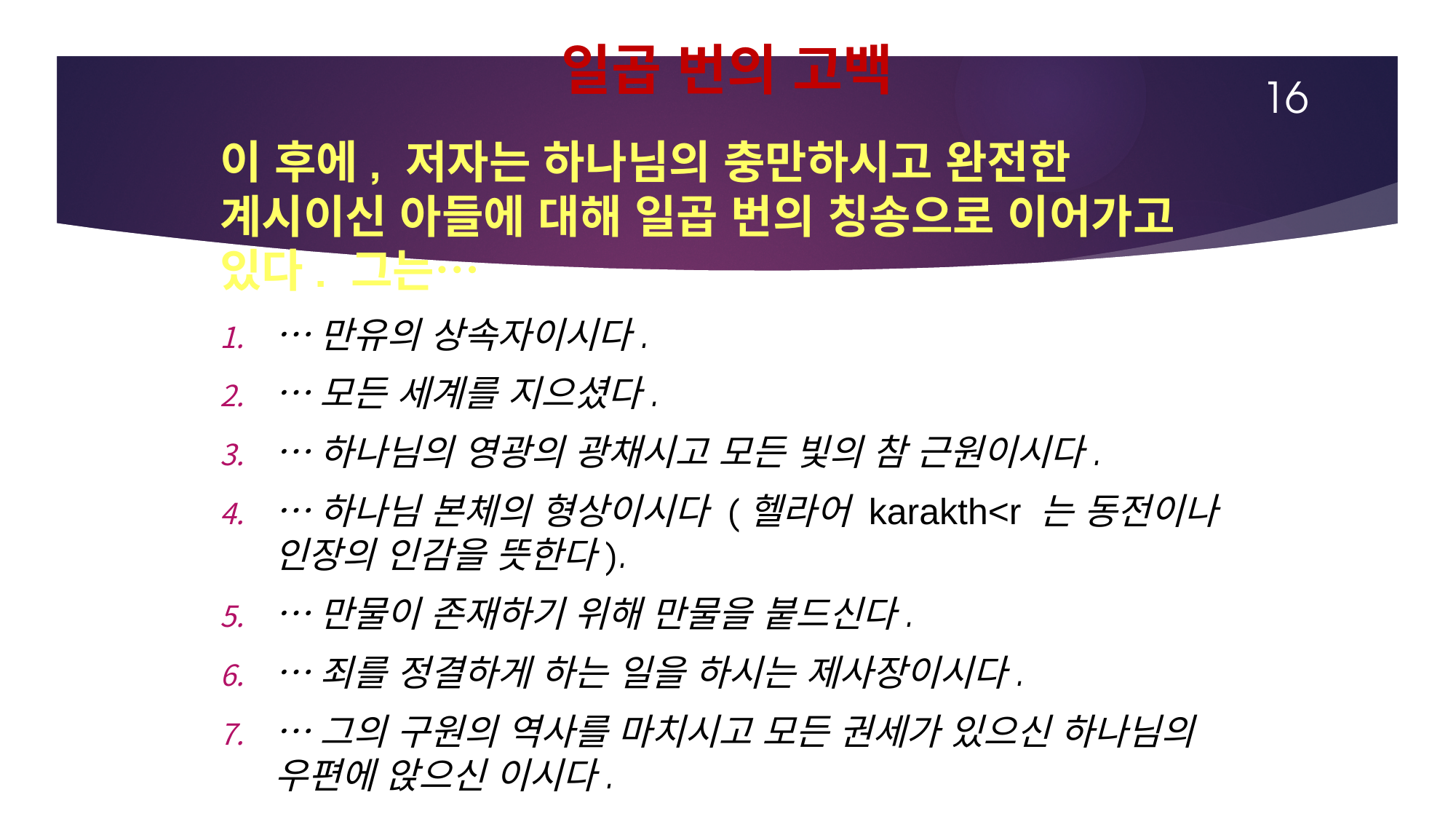

# 일곱 번의 고백
16
이 후에, 저자는 하나님의 충만하시고 완전한 계시이신 아들에 대해 일곱 번의 칭송으로 이어가고 있다. 그는…
…만유의 상속자이시다.
…모든 세계를 지으셨다.
…하나님의 영광의 광채시고 모든 빛의 참 근원이시다.
…하나님 본체의 형상이시다 (헬라어 karakth<r 는 동전이나 인장의 인감을 뜻한다).
…만물이 존재하기 위해 만물을 붙드신다.
…죄를 정결하게 하는 일을 하시는 제사장이시다.
…그의 구원의 역사를 마치시고 모든 권세가 있으신 하나님의 우편에 앉으신 이시다.